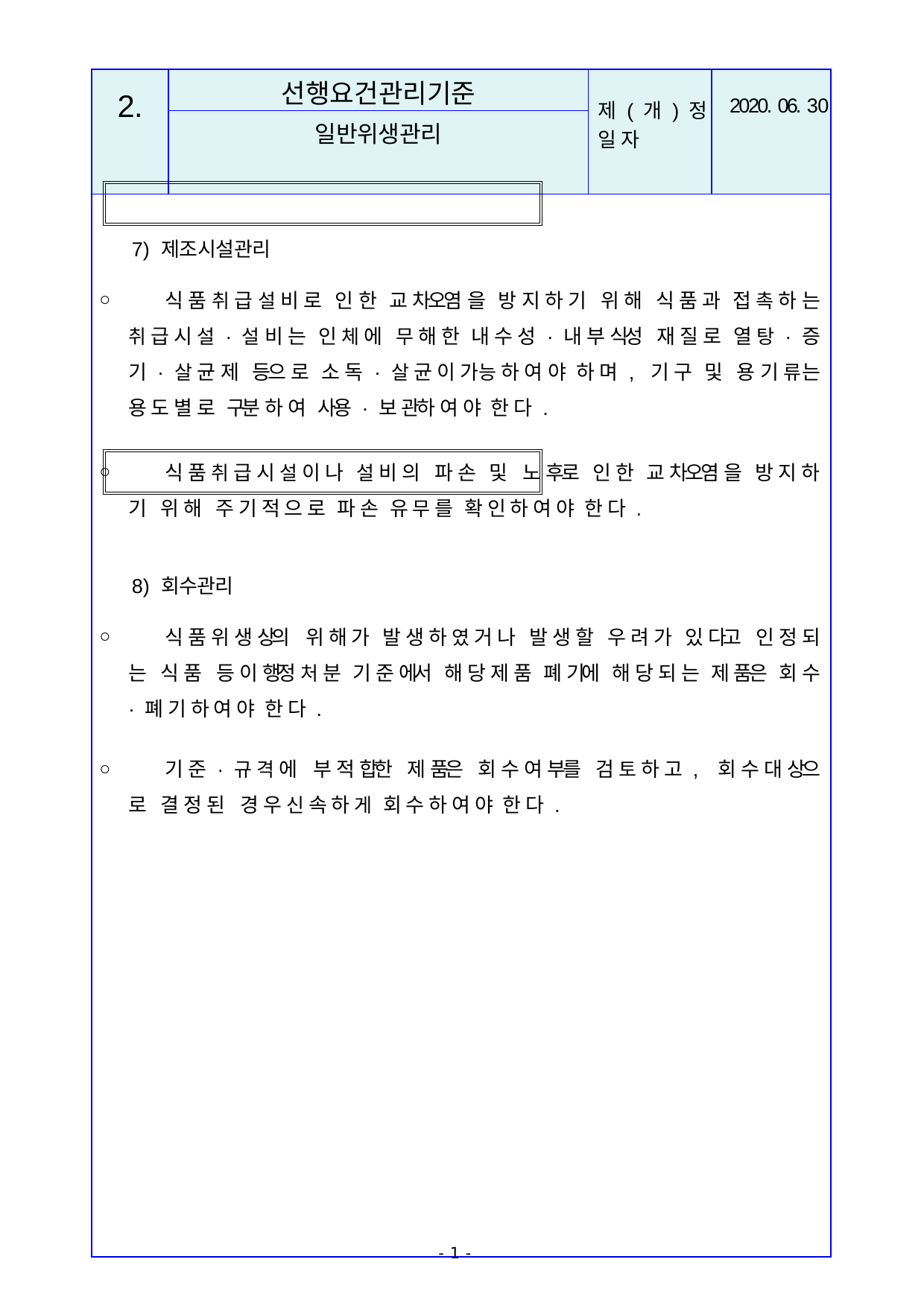

| 2. | 선행요건관리기준 | 제 ( 개 ) 정 일 자 | 2020. 06. 30 |
| --- | --- | --- | --- |
|  | 일반위생관리 |  |  |
| 7) 제조시설관리 식 품 취 급 설 비 로 인 한 교 차오염 을 방 지 하 기 위 해 식 품 과 접 촉 하 는 취 급 시 설 · 설 비 는 인 체 에 무 해 한 내 수 성 · 내 부 식성 재 질 로 열 탕 · 증 기 · 살 균 제 등으 로 소 독 · 살 균 이 가능 하 여 야 하 며 , 기 구 및 용 기 류 는 용 도 별 로 구분 하 여 사용 · 보 관하 여 야 한 다 . 식 품 취 급 시 설 이 나 설 비 의 파 손 및 노 후로 인 한 교 차오염 을 방 지 하 기 위 해 주 기 적 으 로 파 손 유 무 를 확 인 하 여 야 한 다 . 8) 회수관리 식 품 위 생 상의 위 해 가 발 생 하 였 거 나 발 생 할 우 려 가 있 다고 인 정 되 는 식 품 등 이 행정 처 분 기 준 에서 해 당 제 품 폐 기에 해 당 되 는 제 품은 회 수 · 폐 기 하 여 야 한 다 . 기 준 · 규 격 에 부 적 합한 제 품은 회 수 여 부를 검 토 하 고 , 회 수 대 상으 로 결 정 된 경 우 신 속 하 게 회 수 하 여 야 한 다 . |  |  |  |

- 1 -